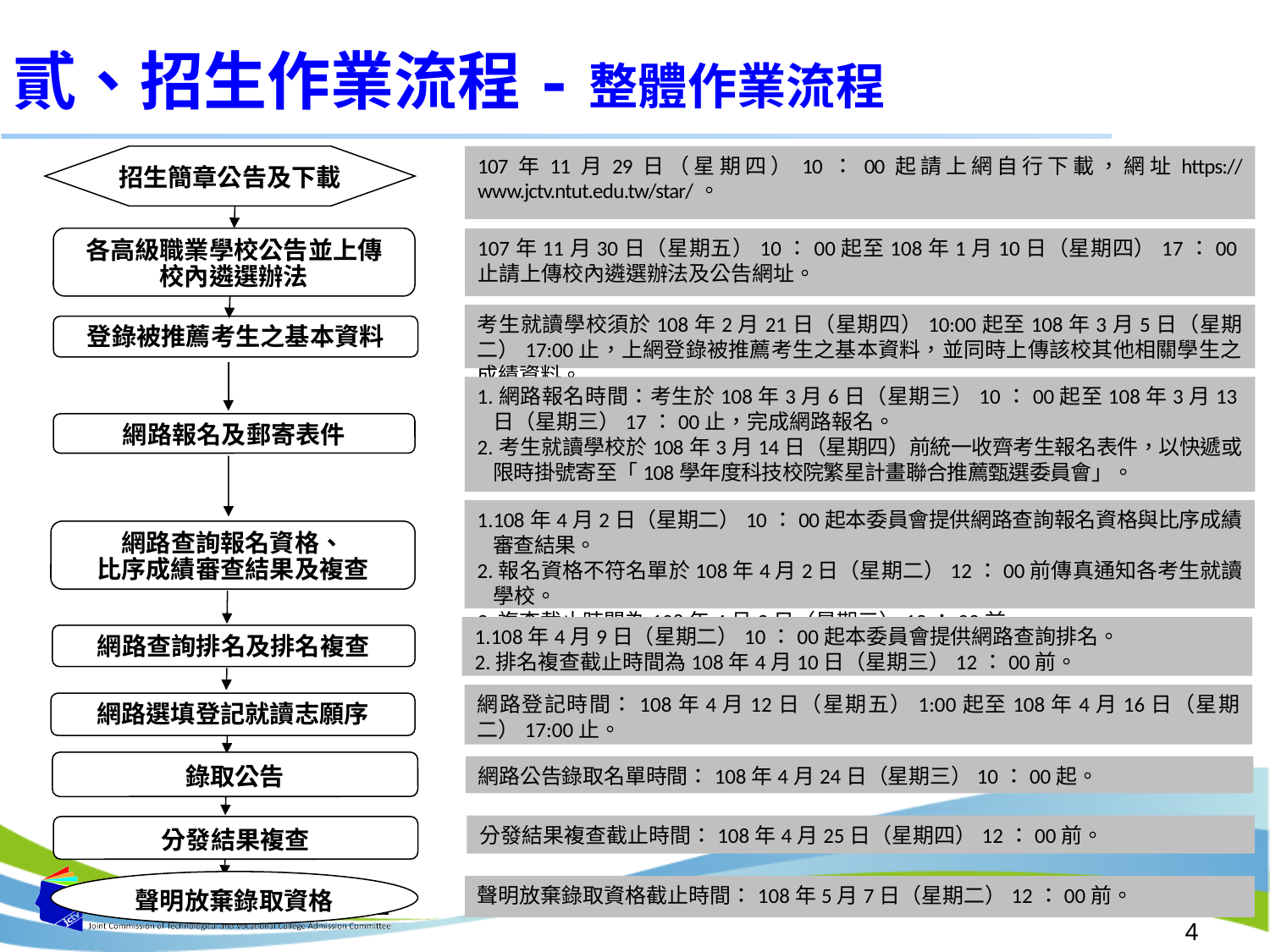

貳、招生作業流程-整體作業流程
招生簡章公告及下載
107年11月29日（星期四）10：00起請上網自行下載，網址https://www.jctv.ntut.edu.tw/star/。

各高級職業學校公告並上傳
校內遴選辦法

107年11月30日（星期五）10：00起至108年1月10日（星期四）17：00止請上傳校內遴選辦法及公告網址。
考生就讀學校須於108年2月21日（星期四）10:00起至108年3月5日（星期二）17:00止，上網登錄被推薦考生之基本資料，並同時上傳該校其他相關學生之成績資料。
登錄被推薦考生之基本資料
1.網路報名時間：考生於108年3月6日（星期三）10：00起至108年3月13日（星期三）17：00止，完成網路報名。
2.考生就讀學校於108年3月14日（星期四）前統一收齊考生報名表件，以快遞或限時掛號寄至「108學年度科技校院繁星計畫聯合推薦甄選委員會」。
網路報名及郵寄表件
1.108年4月2日（星期二）10：00起本委員會提供網路查詢報名資格與比序成績審查結果。
2.報名資格不符名單於108年4月2日（星期二）12：00前傳真通知各考生就讀學校。
3.複查截止時間為108年4月3日（星期三）12：00前。
網路查詢報名資格、
比序成績審查結果及複查
1.108年4月9日（星期二）10：00起本委員會提供網路查詢排名。
2.排名複查截止時間為108年4月10日（星期三）12：00前。
網路查詢排名及排名複查
網路登記時間：108年4月12日（星期五）1:00起至108年4月16日（星期二）17:00止。
網路選填登記就讀志願序
錄取公告
網路公告錄取名單時間：108年4月24日（星期三）10：00起。
分發結果複查截止時間：108年4月25日（星期四）12：00前。
分發結果複查
聲明放棄錄取資格
聲明放棄錄取資格截止時間：108年5月7日（星期二）12：00前。
4